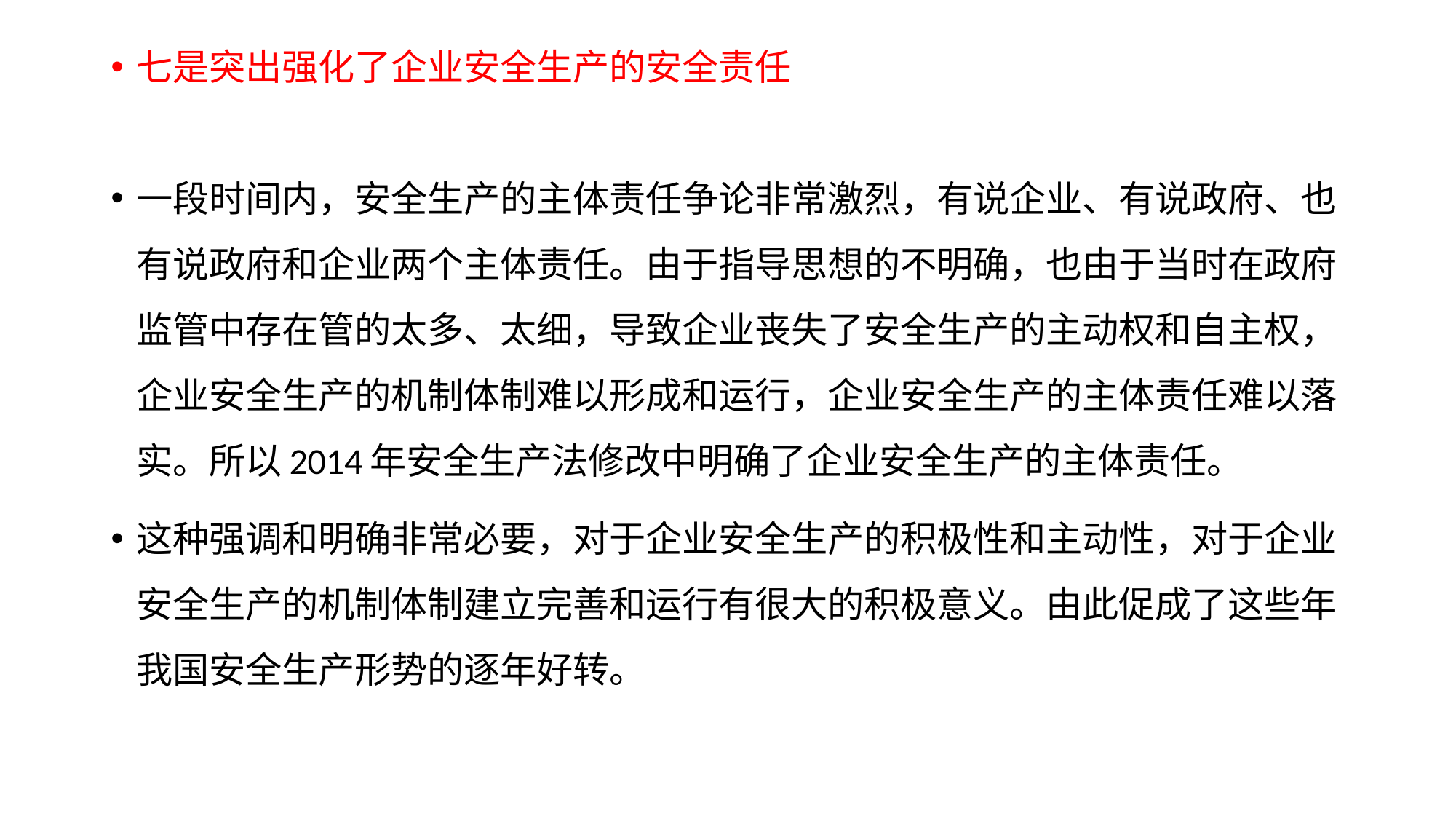

七是突出强化了企业安全生产的安全责任

一段时间内，安全生产的主体责任争论非常激烈，有说企业、有说政府、也有说政府和企业两个主体责任。由于指导思想的不明确，也由于当时在政府监管中存在管的太多、太细，导致企业丧失了安全生产的主动权和自主权，企业安全生产的机制体制难以形成和运行，企业安全生产的主体责任难以落实。所以2014年安全生产法修改中明确了企业安全生产的主体责任。
这种强调和明确非常必要，对于企业安全生产的积极性和主动性，对于企业安全生产的机制体制建立完善和运行有很大的积极意义。由此促成了这些年我国安全生产形势的逐年好转。
#
89